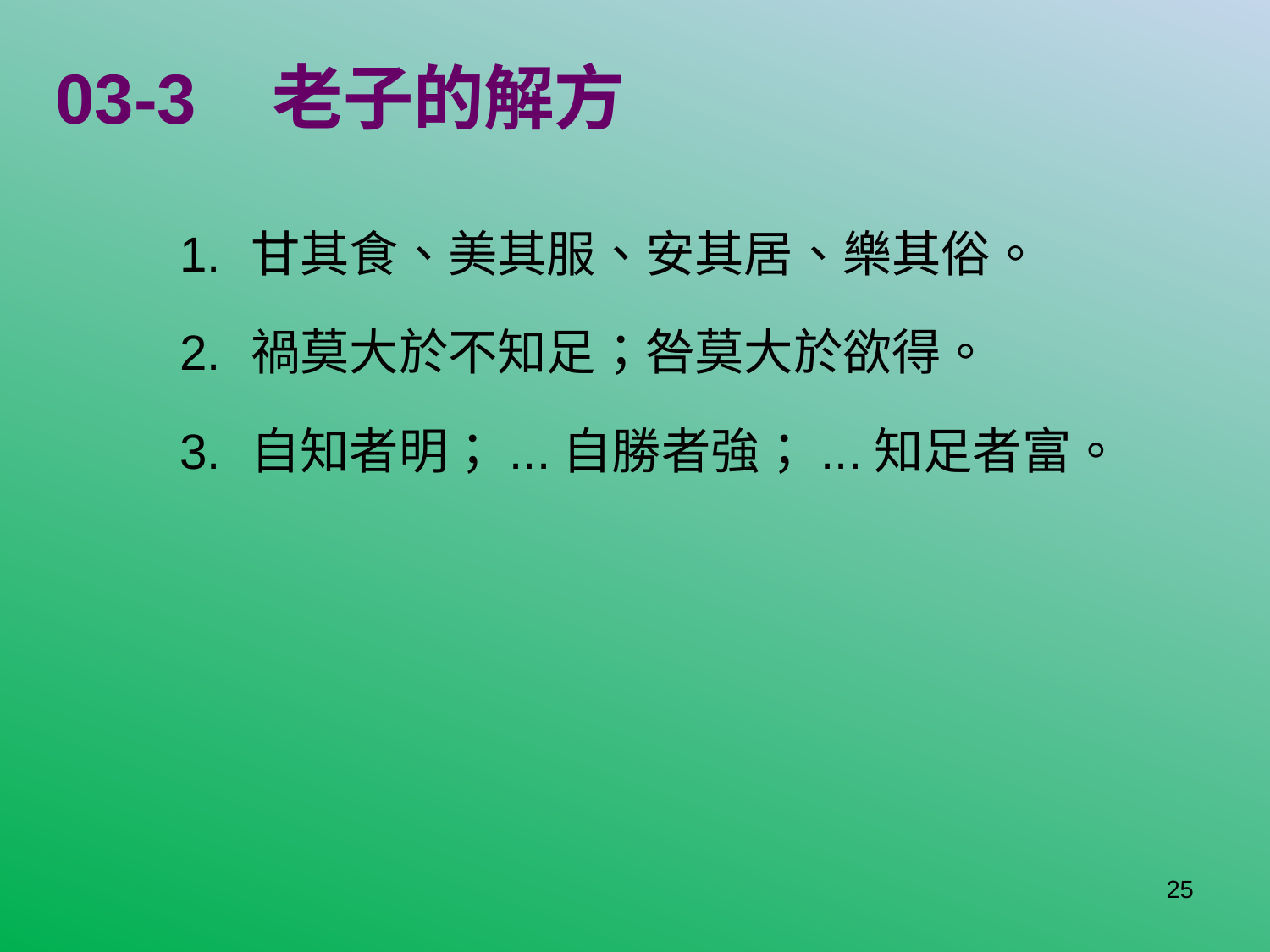

# 03-3   老子的解方
甘其食、美其服、安其居、樂其俗。
禍莫大於不知足；咎莫大於欲得。
自知者明；...自勝者強；...知足者富。
25